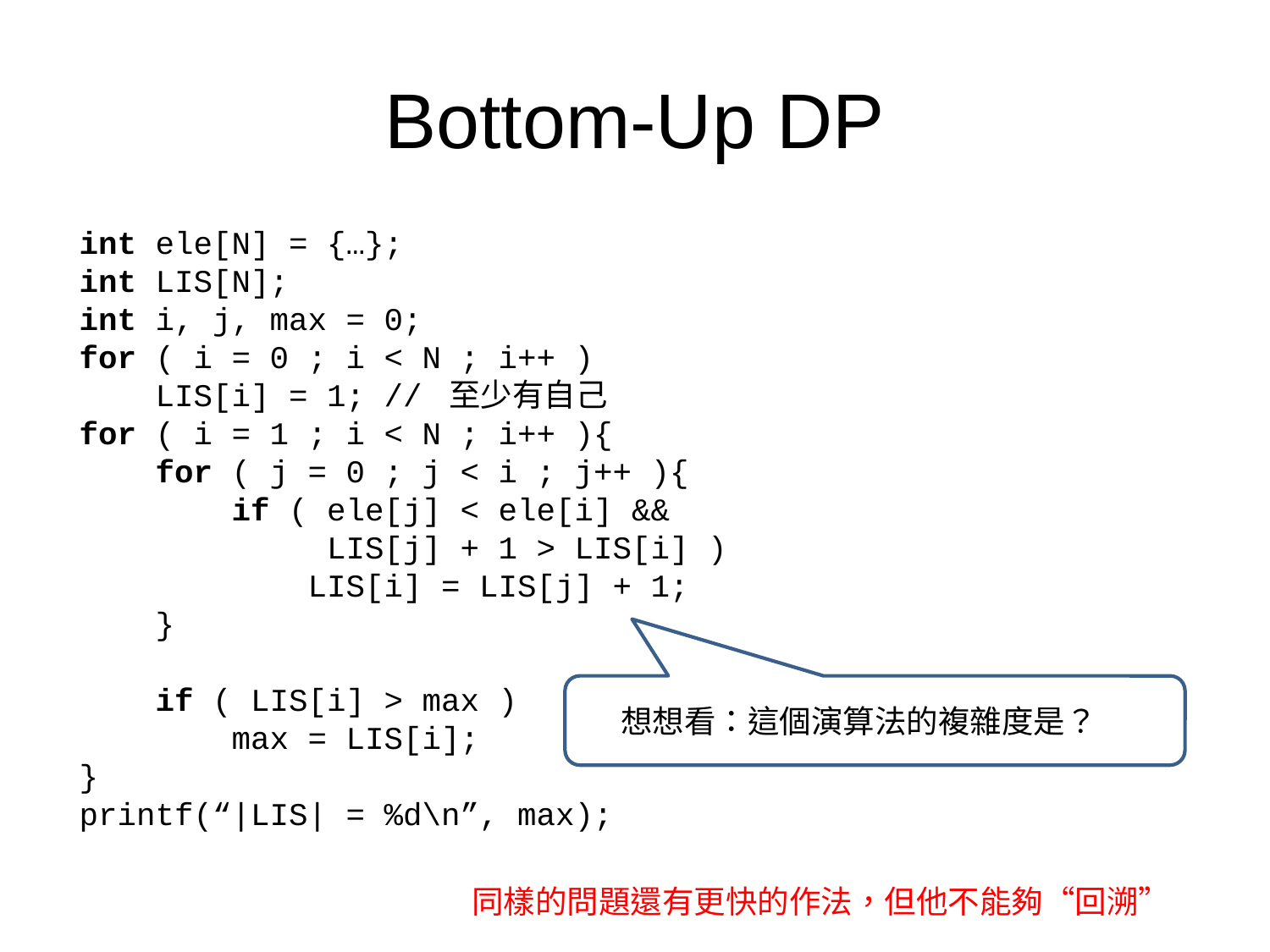

# Bottom-Up DP
int ele[N] = {…};
int LIS[N];
int i, j, max = 0;
for ( i = 0 ; i < N ; i++ )
    LIS[i] = 1; // 至少有自己
for ( i = 1 ; i < N ; i++ ){
    for ( j = 0 ; j < i ; j++ ){
        if ( ele[j] < ele[i] &&
             LIS[j] + 1 > LIS[i] )
            LIS[i] = LIS[j] + 1;
    }

    if ( LIS[i] > max )
        max = LIS[i];
}
printf(“|LIS| = %d\n”, max);

想想看：這個演算法的複雜度是？
同樣的問題還有更快的作法，但他不能夠“回溯”